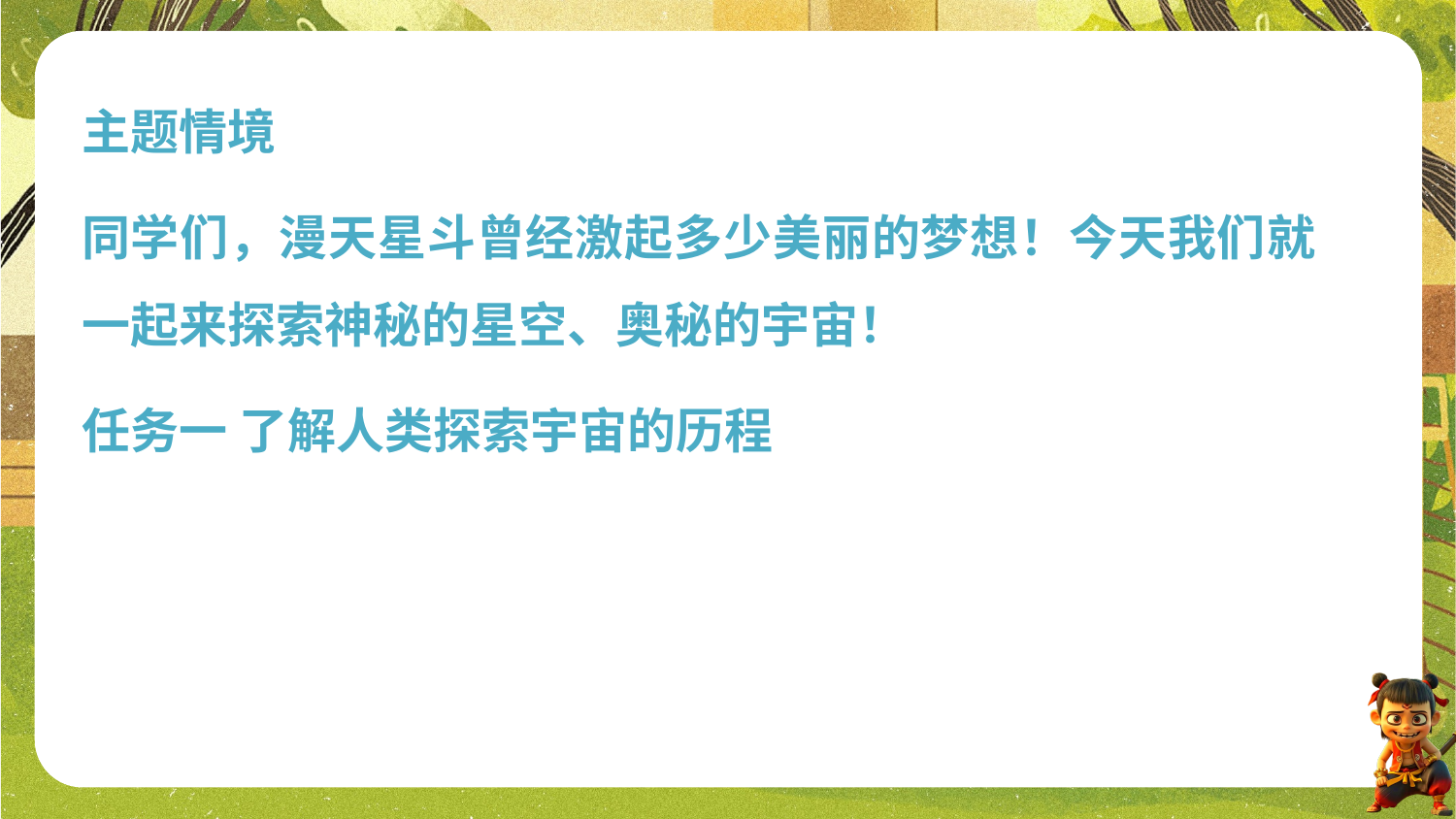

主题情境
同学们，漫天星斗曾经激起多少美丽的梦想！今天我们就一起来探索神秘的星空、奥秘的宇宙！
任务一 了解人类探索宇宙的历程